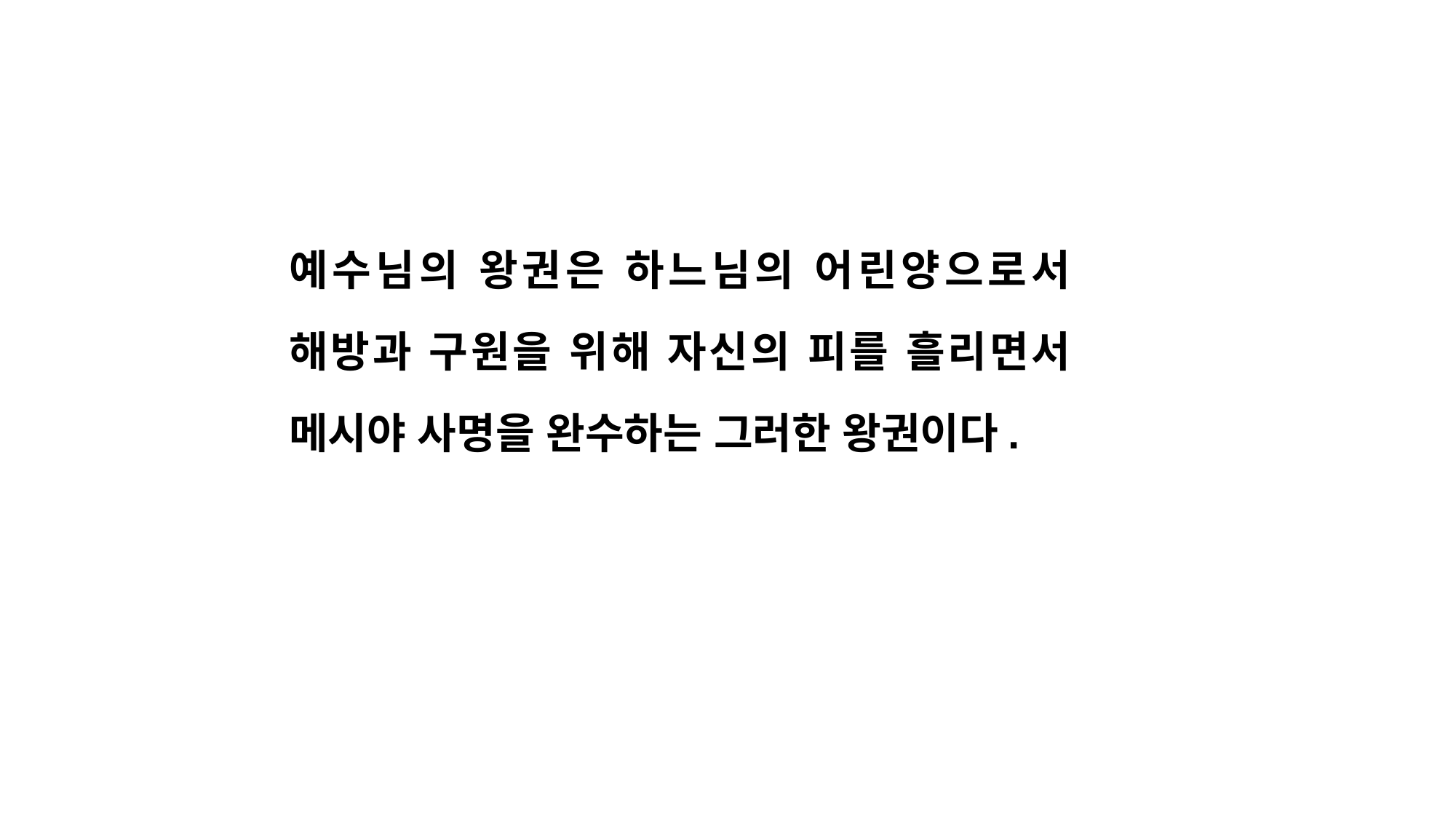

예수님의 왕권은 하느님의 어린양으로서 해방과 구원을 위해 자신의 피를 흘리면서 메시야 사명을 완수하는 그러한 왕권이다.